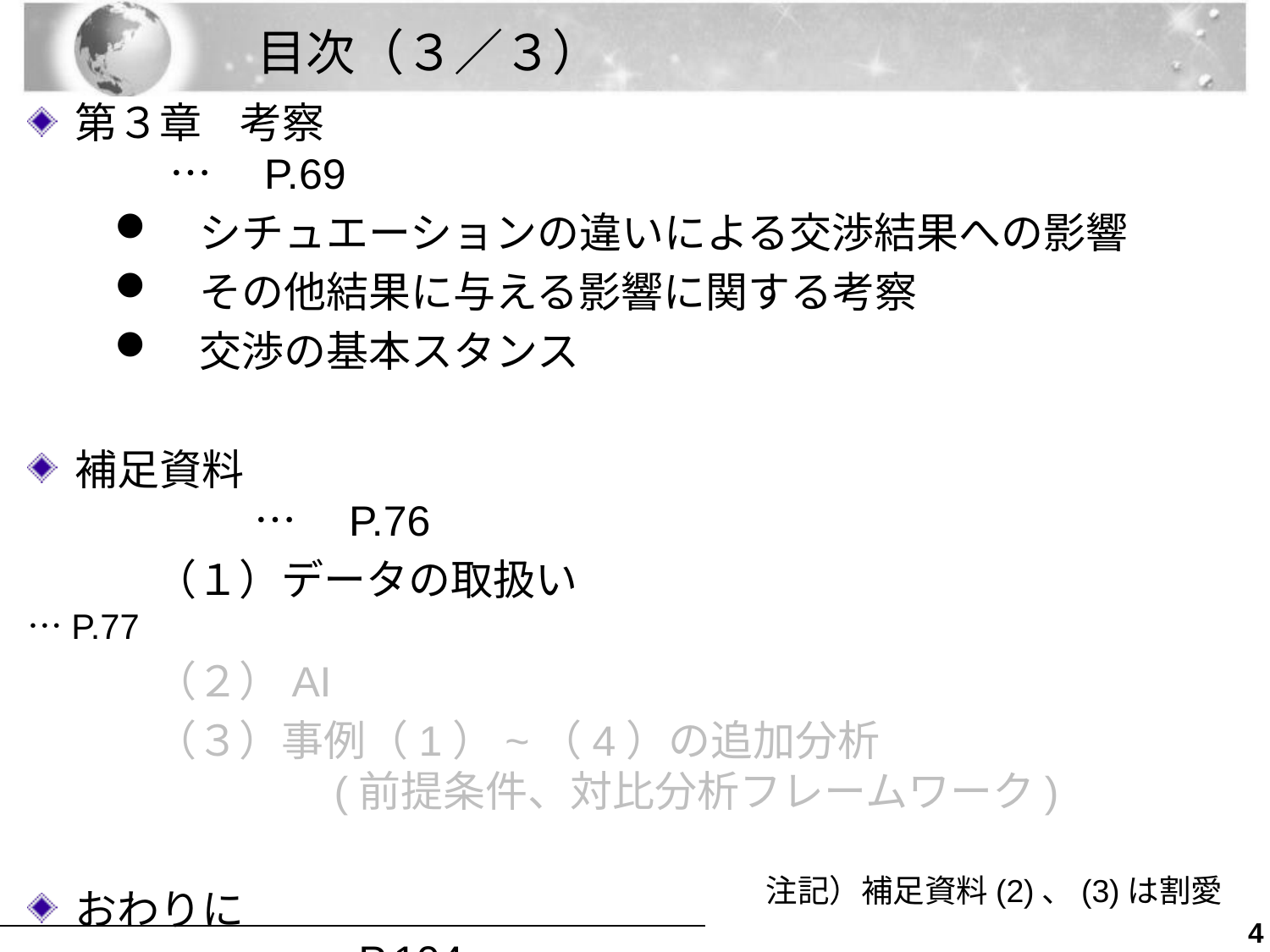

# 目次（３／３）
第３章    考察　　　　　　　　　　　　　　　　　　　　　　　 …　P.69
　シチュエーションの違いによる交渉結果への影響
　その他結果に与える影響に関する考察
　交渉の基本スタンス

補足資料　　　　　　　　　　　　　　　　　　　　　　　　　　　 …　P.76
　　　（１）データの取扱い					　…P.77
　　　（２）AI
　　　（３）事例（1）~（4）の追加分析			　
　　　　　　　(前提条件、対比分析フレームワーク)

おわりに　　　　　　　　　　　　　　　　　　　　　　　　　　　　  …P.104

注記）補足資料(2)、(3)は割愛
4